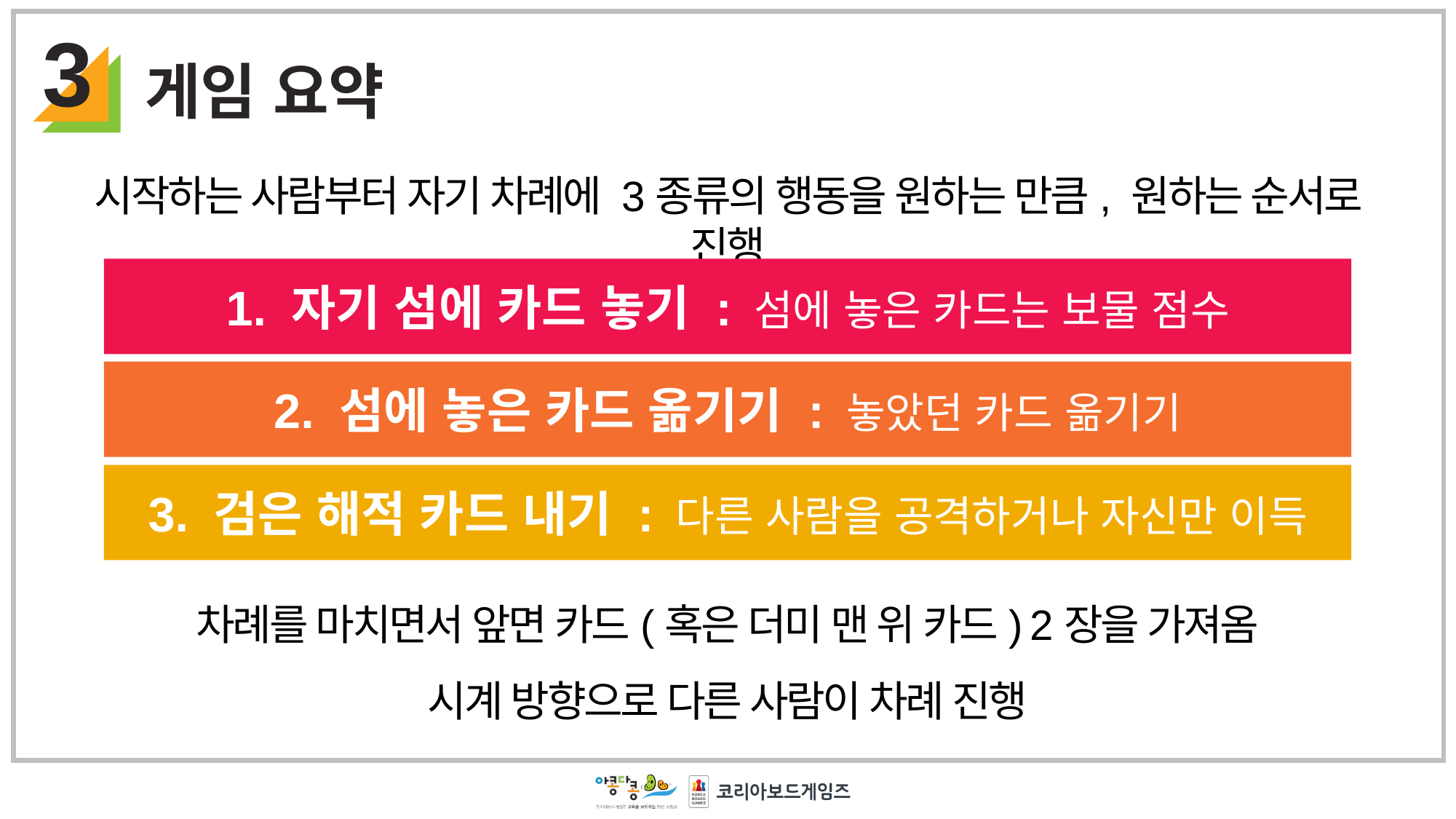

3
게임 요약
시작하는 사람부터 자기 차례에 3종류의 행동을 원하는 만큼, 원하는 순서로 진행
1. 자기 섬에 카드 놓기 : 섬에 놓은 카드는 보물 점수
2. 섬에 놓은 카드 옮기기 : 놓았던 카드 옮기기
3. 검은 해적 카드 내기 : 다른 사람을 공격하거나 자신만 이득
차례를 마치면서 앞면 카드(혹은 더미 맨 위 카드) 2장을 가져옴
시계 방향으로 다른 사람이 차례 진행